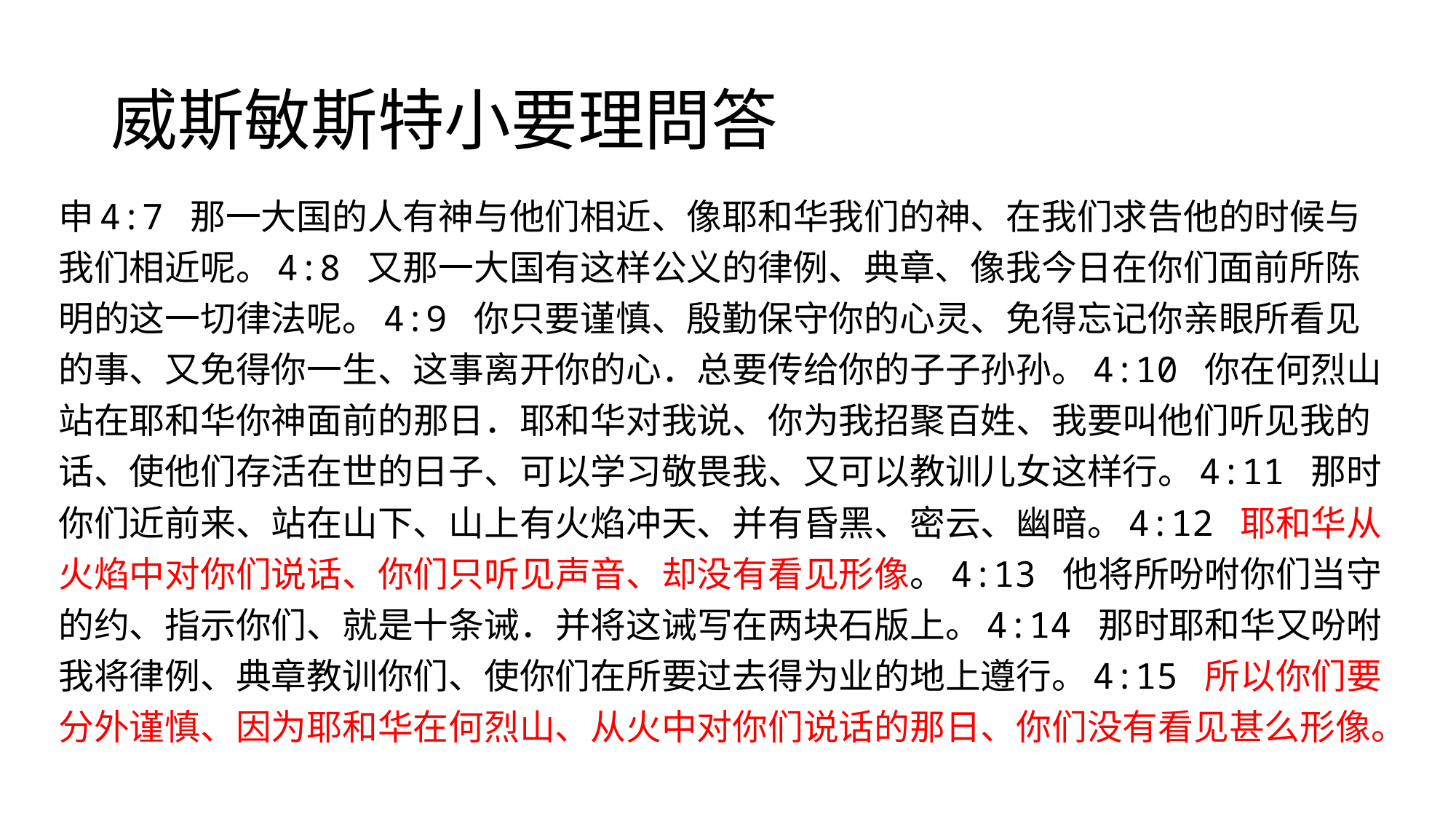

# 威斯敏斯特小要理問答
申4:7 那一大国的人有神与他们相近、像耶和华我们的神、在我们求告他的时候与我们相近呢。4:8 又那一大国有这样公义的律例、典章、像我今日在你们面前所陈明的这一切律法呢。4:9 你只要谨慎、殷勤保守你的心灵、免得忘记你亲眼所看见的事、又免得你一生、这事离开你的心．总要传给你的子子孙孙。4:10 你在何烈山站在耶和华你神面前的那日．耶和华对我说、你为我招聚百姓、我要叫他们听见我的话、使他们存活在世的日子、可以学习敬畏我、又可以教训儿女这样行。4:11 那时你们近前来、站在山下、山上有火焰冲天、并有昏黑、密云、幽暗。4:12 耶和华从火焰中对你们说话、你们只听见声音、却没有看见形像。4:13 他将所吩咐你们当守的约、指示你们、就是十条诫．并将这诫写在两块石版上。4:14 那时耶和华又吩咐我将律例、典章教训你们、使你们在所要过去得为业的地上遵行。4:15 所以你们要分外谨慎、因为耶和华在何烈山、从火中对你们说话的那日、你们没有看见甚么形像。